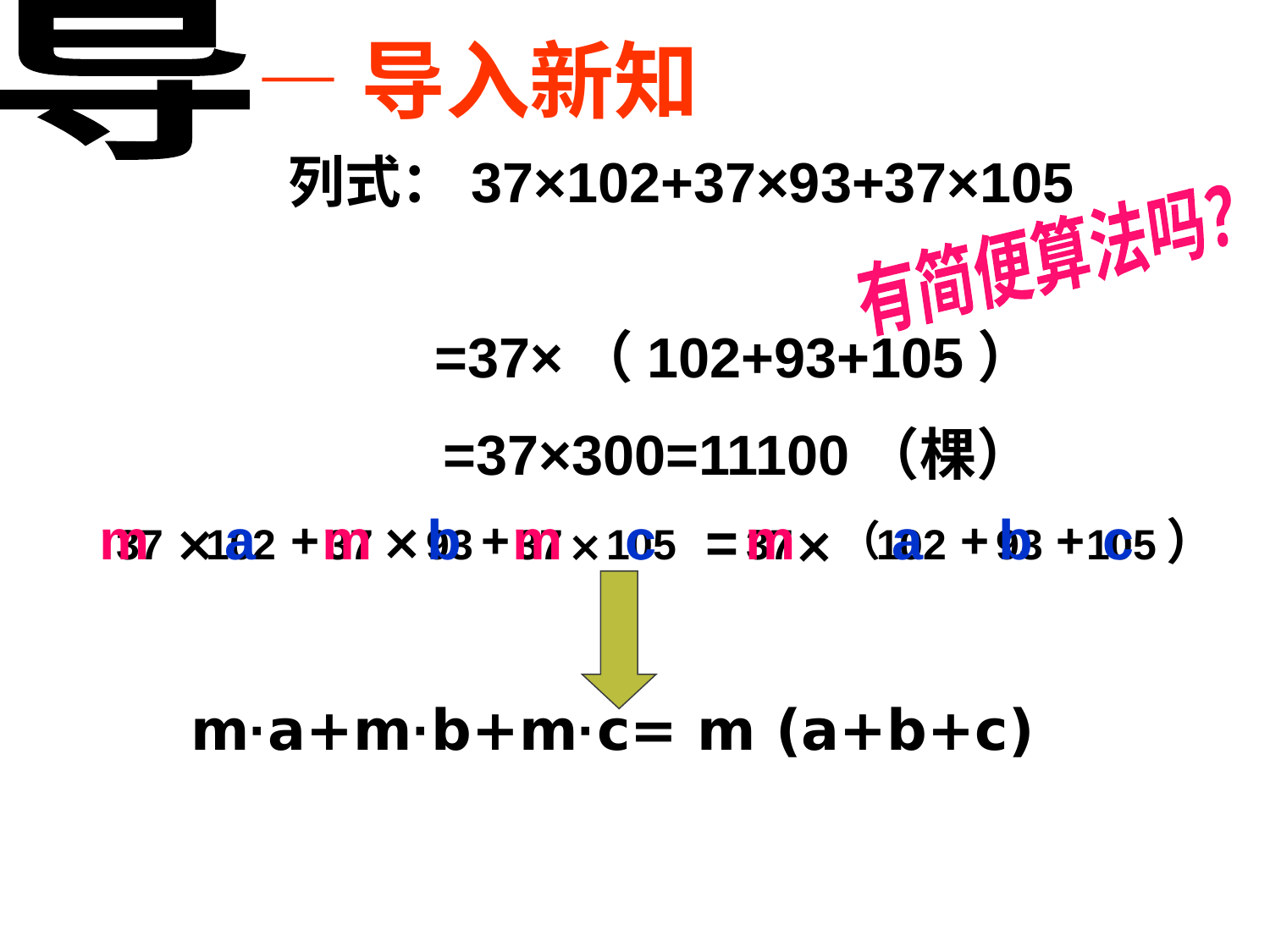

导
—导入新知
列式：37×102+37×93+37×105
有简便算法吗？
=37×（102+93+105）
=37×300=11100（棵）
m
a
m
b
m
c
m
a
b
c
=
+
+
+
+
×
）
×
×
（
37
102
37
93
37
105
37
102
93
105
×

m·a+m·b+m·c= m (a+b+c)